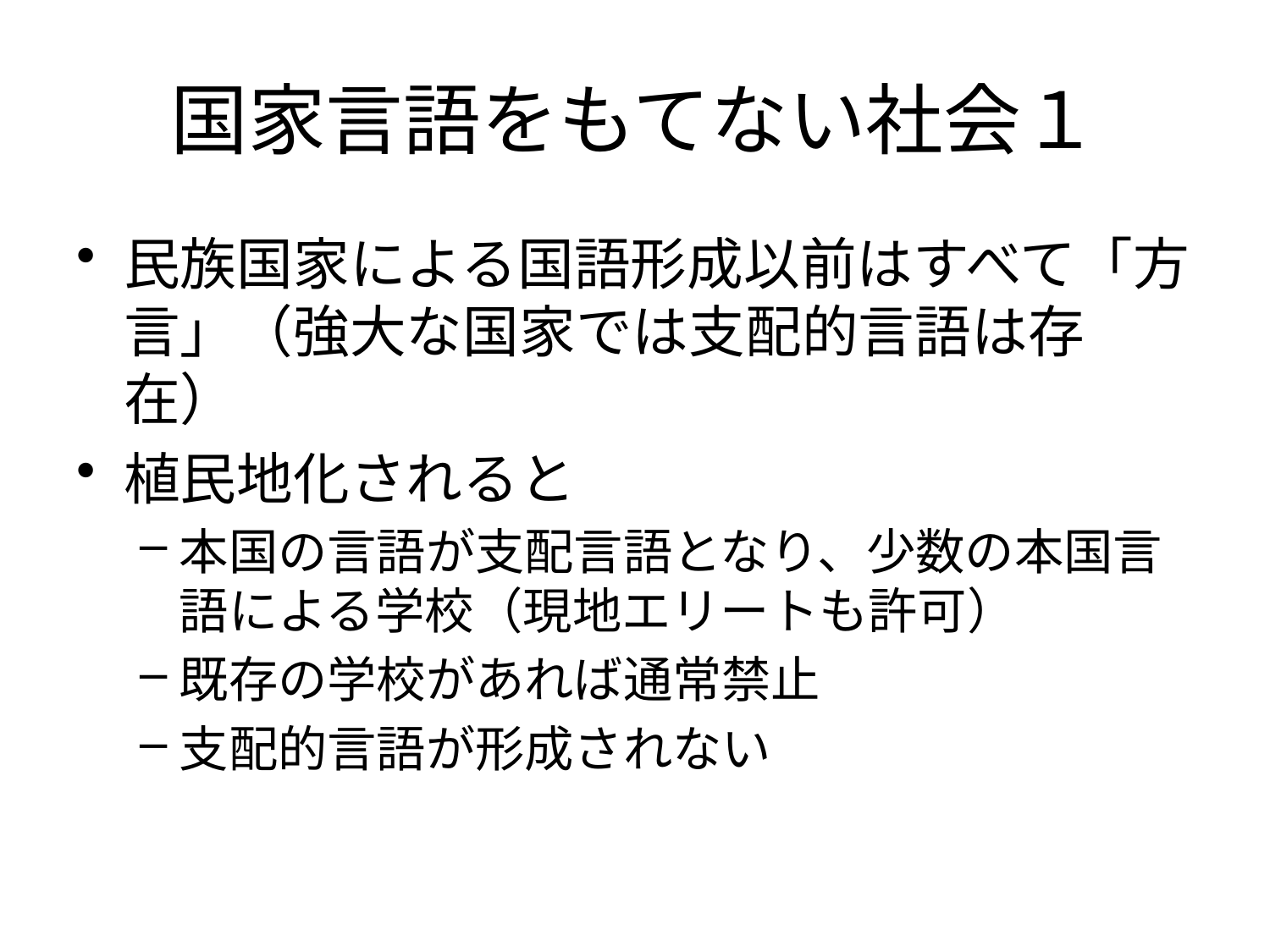

# 国家言語をもてない社会１
民族国家による国語形成以前はすべて「方言」（強大な国家では支配的言語は存在）
植民地化されると
本国の言語が支配言語となり、少数の本国言語による学校（現地エリートも許可）
既存の学校があれば通常禁止
支配的言語が形成されない